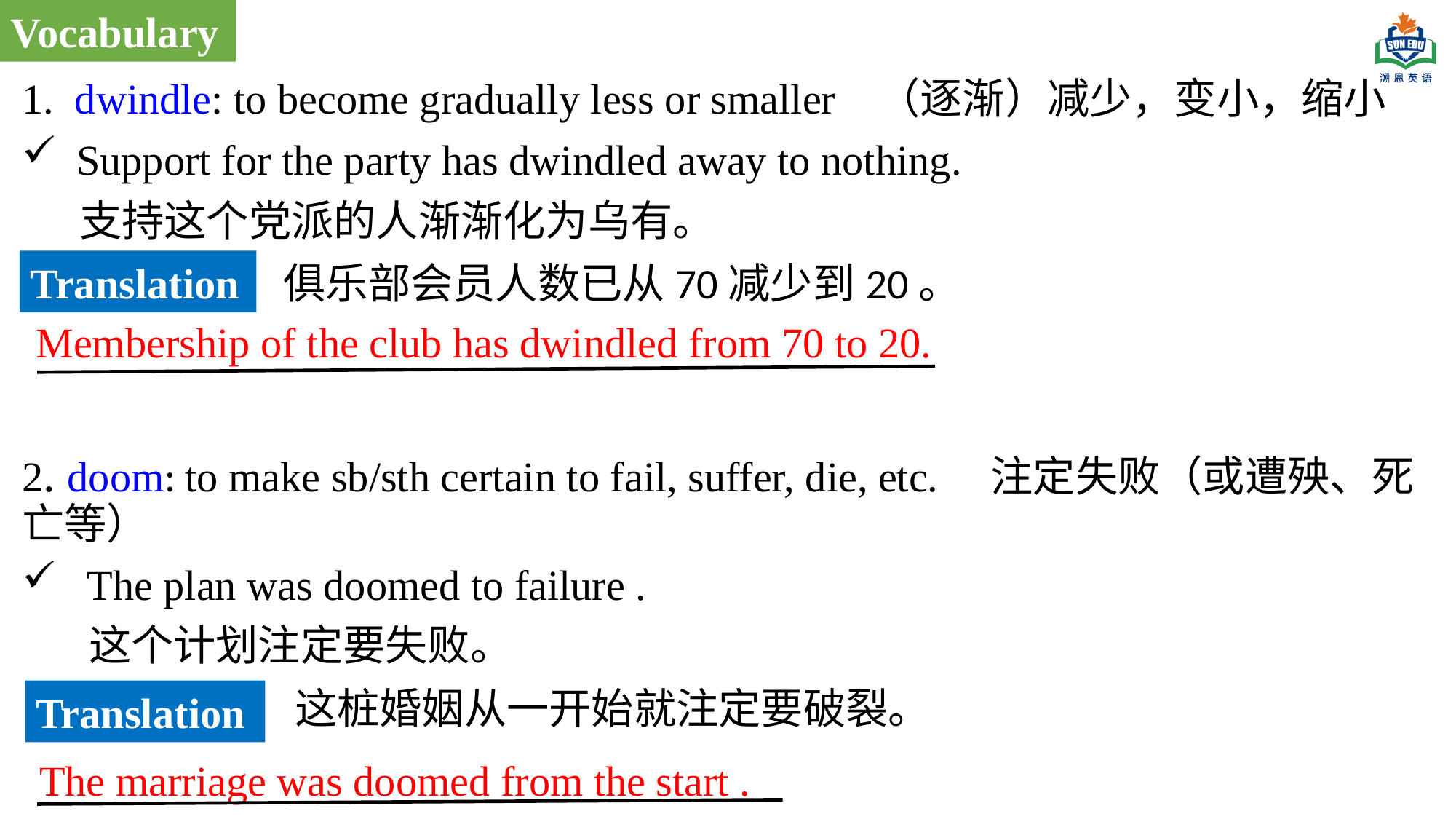

Vocabulary
1.  dwindle: to become gradually less or smaller   （逐渐）减少，变小，缩小
Support for the party has dwindled away to nothing.
     支持这个党派的人渐渐化为乌有。

2. doom: to make sb/sth certain to fail, suffer, die, etc.    注定失败（或遭殃、死亡等）
 The plan was doomed to failure .
      这个计划注定要失败。
Translation
俱乐部会员人数已从70减少到20。
Membership of the club has dwindled from 70 to 20.
这桩婚姻从一开始就注定要破裂。
Translation
The marriage was doomed from the start .